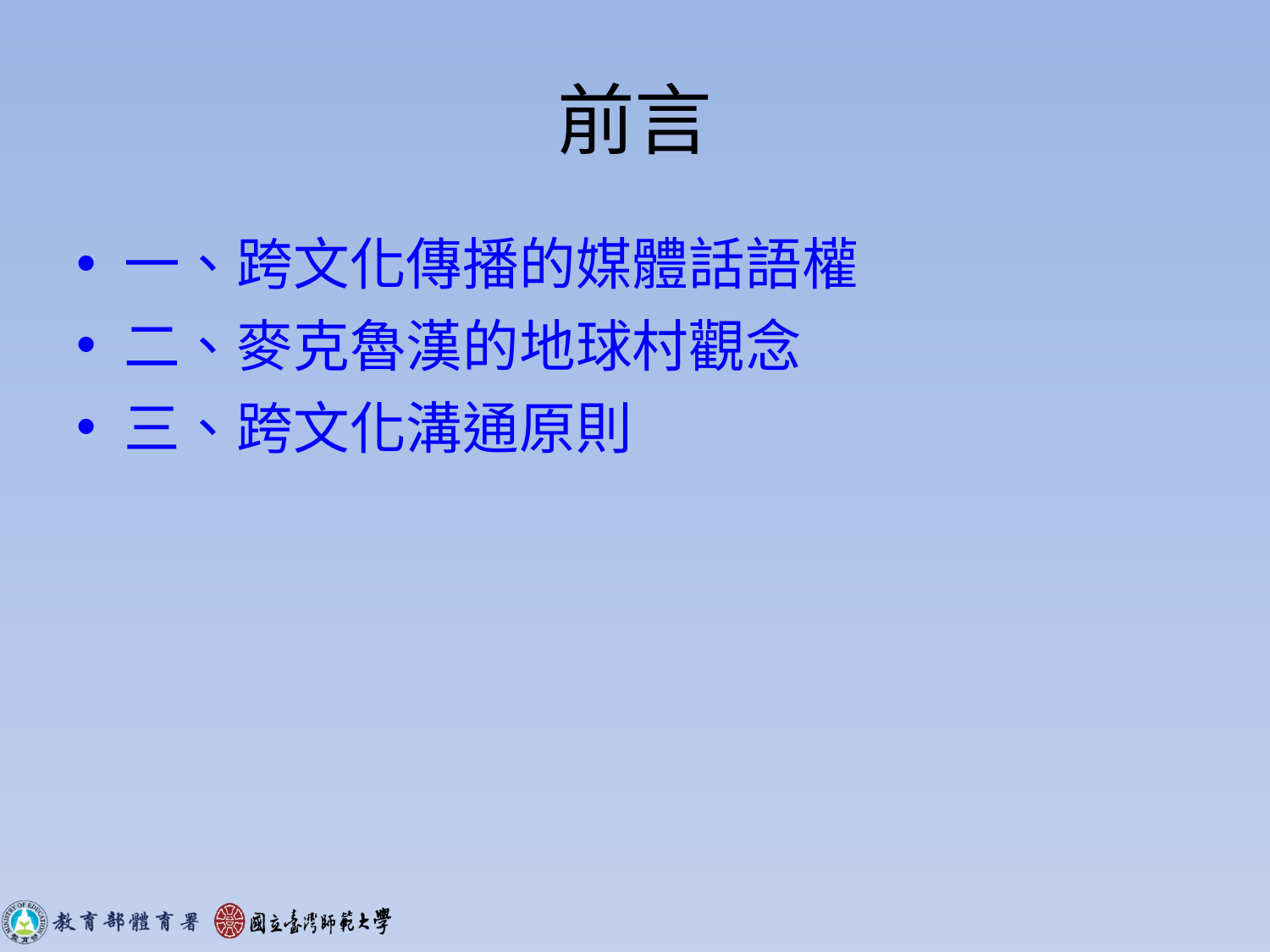

# 前言
一、跨文化傳播的媒體話語權
二、麥克魯漢的地球村觀念
三、跨文化溝通原則